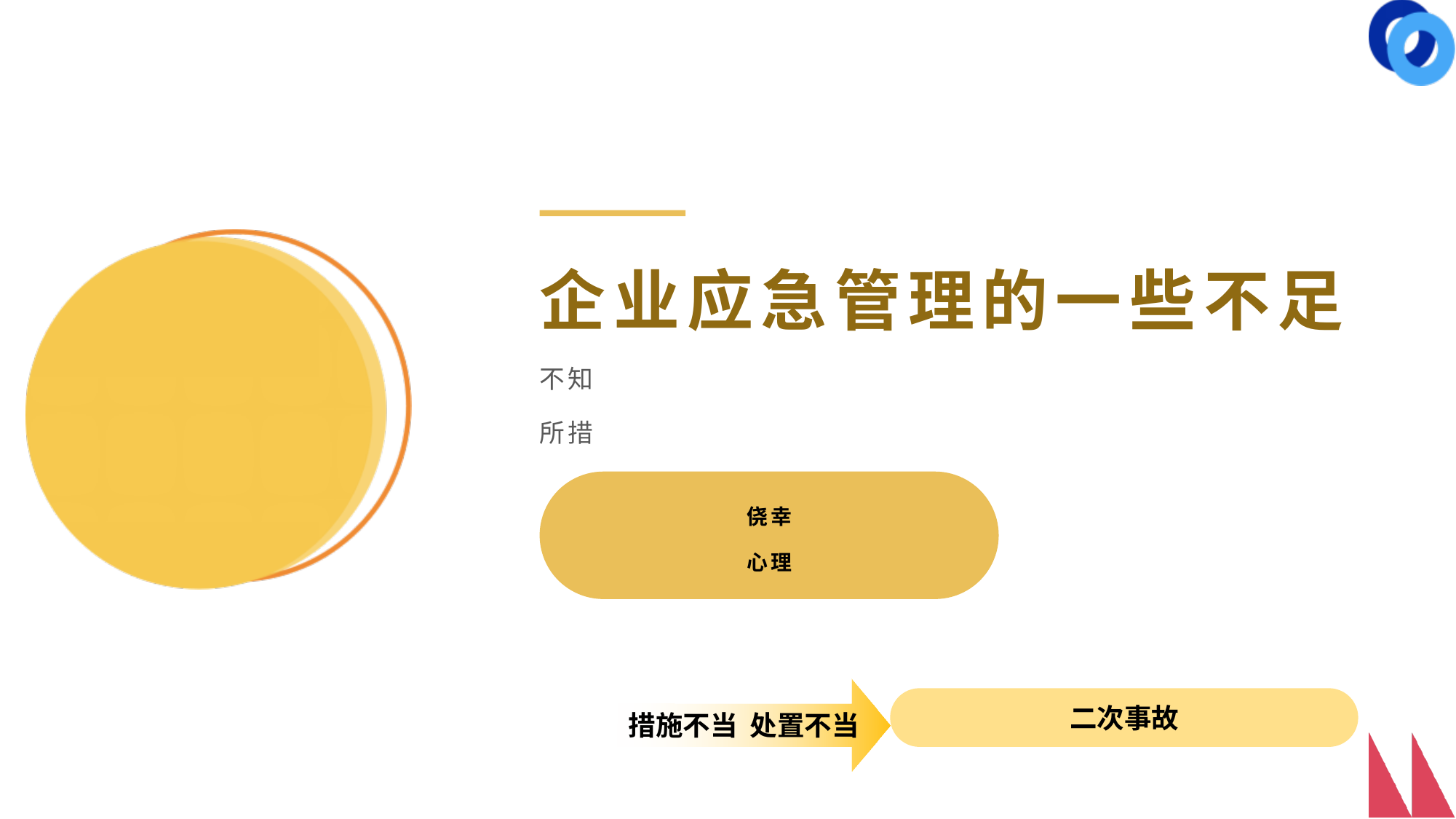

企业应急管理的一些不足
不知
所措
侥幸
心理
措施不当  处置不当
二次事故